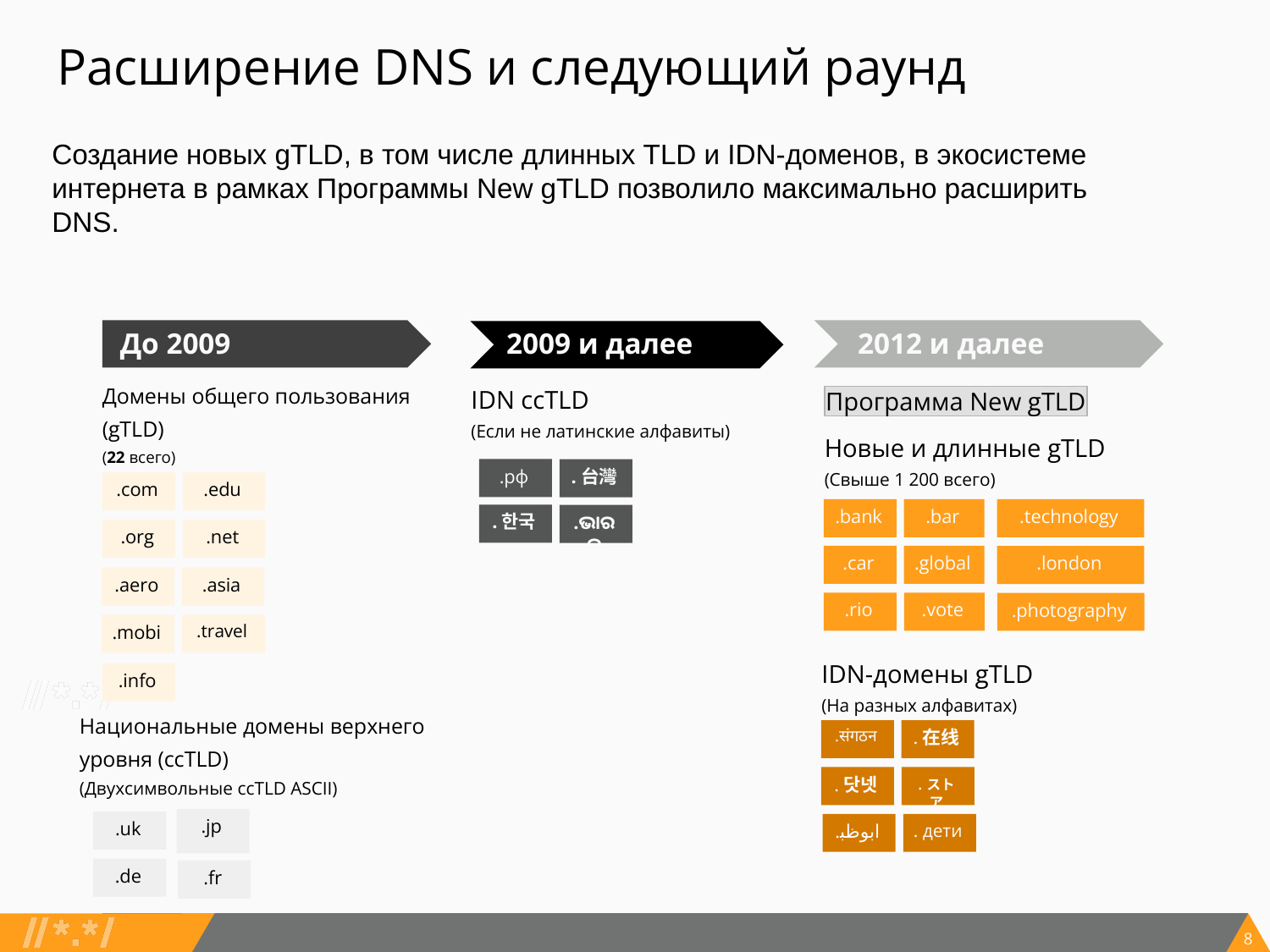

# Расширение DNS и следующий раунд
Создание новых gTLD, в том числе длинных TLD и IDN-доменов, в экосистеме интернета в рамках Программы New gTLD позволило максимально расширить DNS.
2016
2012 и далее
До 2009 года
2009 и далее

Домены общего пользования (gTLD)
(22 всего)
IDN ccTLD
(Если не латинские алфавиты)
Программа New gTLD
Новые и длинные gTLD
(Свыше 1 200 всего)

.рф
.台灣
.com
.edu
.bank
.bar
.technology
.한국
.ଭାରତ
.org
.net
.car
.global
.london
.aero
.asia
.vote
.rio
.photography
.mobi
.travel
IDN-домены gTLD
(На разных алфавитах)
.info
Национальные домены верхнего
уровня (ccTLD)
(Двухсимвольные ccTLD ASCII)
.संगठन
.在线
.ストア
.닷넷
.jp
.uk
.ابوظبي
. дети
.de
.fr